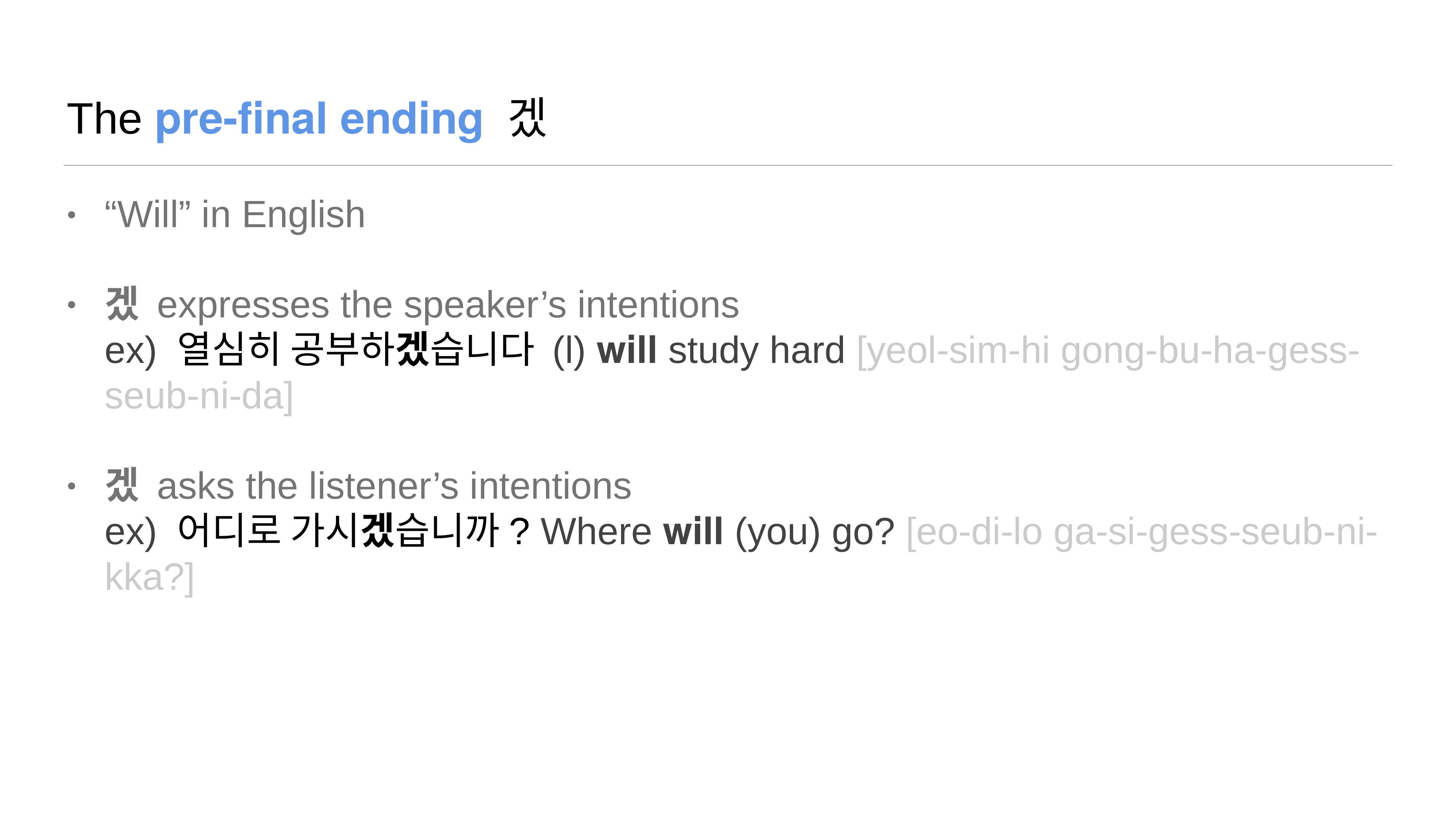

# The pre-final ending 겠
“Will” in English
겠 expresses the speaker’s intentions
ex) 열심히 공부하겠습니다 (l) will study hard [yeol-sim-hi gong-bu-ha-gess-seub-ni-da]
겠 asks the listener’s intentions
ex) 어디로 가시겠습니까? Where will (you) go? [eo-di-lo ga-si-gess-seub-ni-kka?]